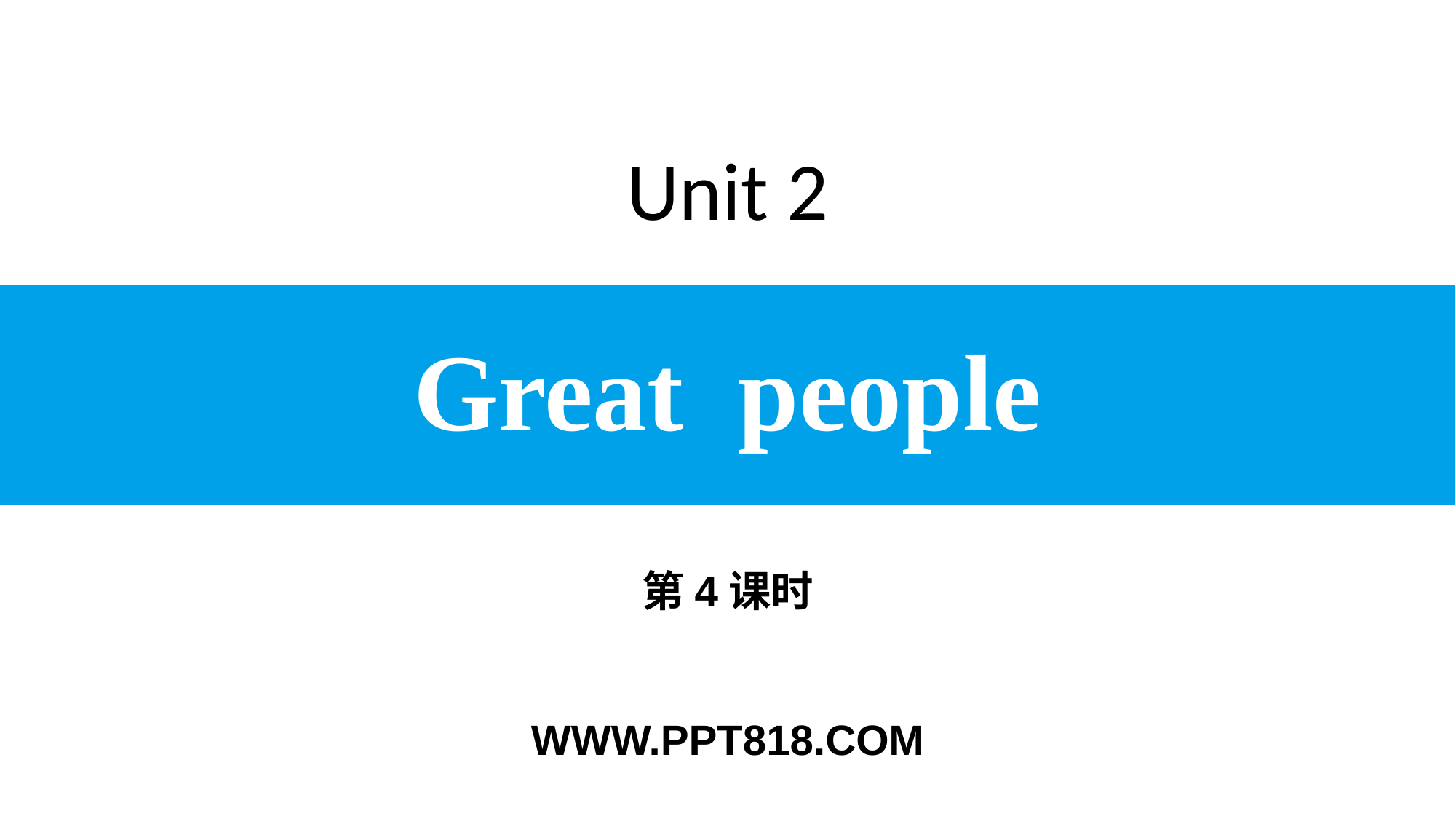

Unit 2
# Great  people
第4课时
WWW.PPT818.COM